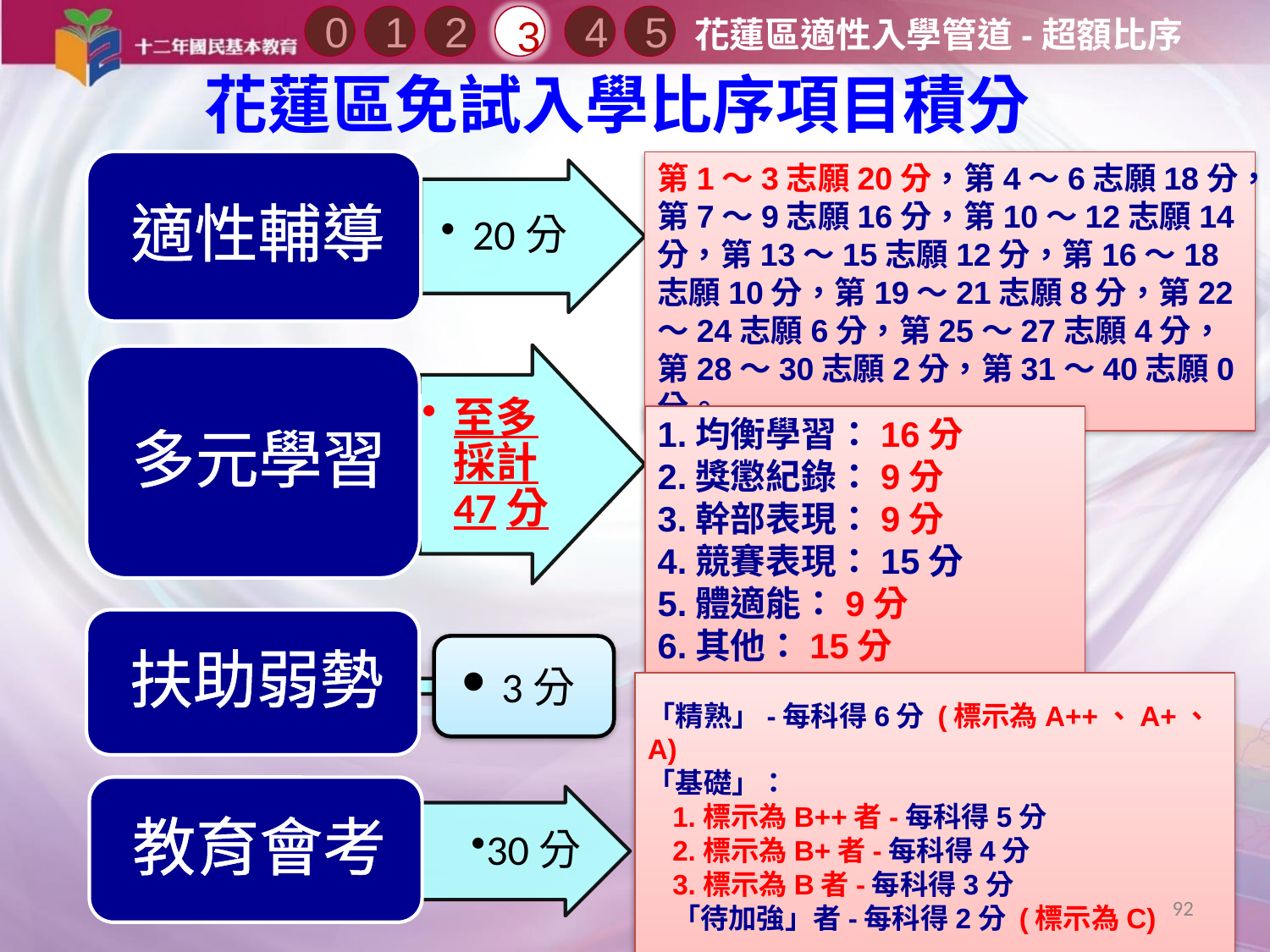

0
2
3
1
4
5
花蓮區適性入學管道-超額比序
花蓮區免試入學比序項目積分
20分
適性輔導
至多採計47分
多元學習
扶助弱勢
30分
教育會考
第1～3志願20分，第4～6志願18分，
第7～9志願16分，第10～12志願14分，第13～15志願12分，第16～18志願10分，第19～21志願8分，第22～24志願6分，第25～27志願4分，第28～30志願2分，第31～40志願0分。
1.均衡學習：16分
2.獎懲紀錄：9分
3.幹部表現：9分
4.競賽表現：15分
5.體適能：9分
6.其他：15分

3分
「精熟」-每科得6分 (標示為A++、A+、A)
「基礎」：
1.標示為B++者-每科得5分
2.標示為B+者-每科得4分
3.標示為B者-每科得3分
「待加強」者-每科得2分 (標示為C)
92